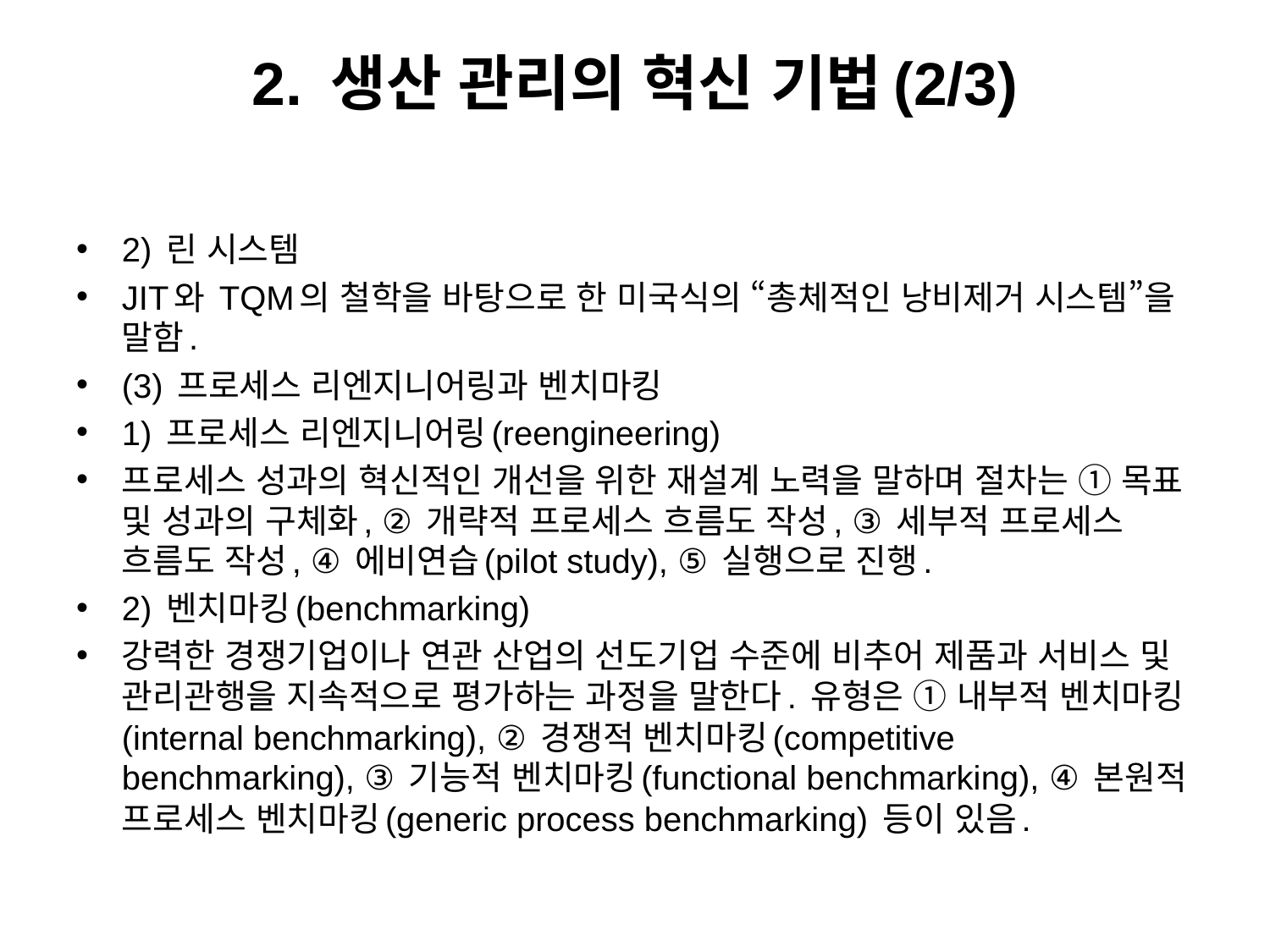

# 2. 생산 관리의 혁신 기법(2/3)
2) 린 시스템
JIT와 TQM의 철학을 바탕으로 한 미국식의 “총체적인 낭비제거 시스템”을 말함.
(3) 프로세스 리엔지니어링과 벤치마킹
1) 프로세스 리엔지니어링(reengineering)
프로세스 성과의 혁신적인 개선을 위한 재설계 노력을 말하며 절차는 ① 목표 및 성과의 구체화, ② 개략적 프로세스 흐름도 작성, ③ 세부적 프로세스 흐름도 작성, ④ 에비연습(pilot study), ⑤ 실행으로 진행.
2) 벤치마킹(benchmarking)
강력한 경쟁기업이나 연관 산업의 선도기업 수준에 비추어 제품과 서비스 및 관리관행을 지속적으로 평가하는 과정을 말한다. 유형은 ① 내부적 벤치마킹 (internal benchmarking), ② 경쟁적 벤치마킹(competitive benchmarking), ③ 기능적 벤치마킹(functional benchmarking), ④ 본원적 프로세스 벤치마킹(generic process benchmarking) 등이 있음.